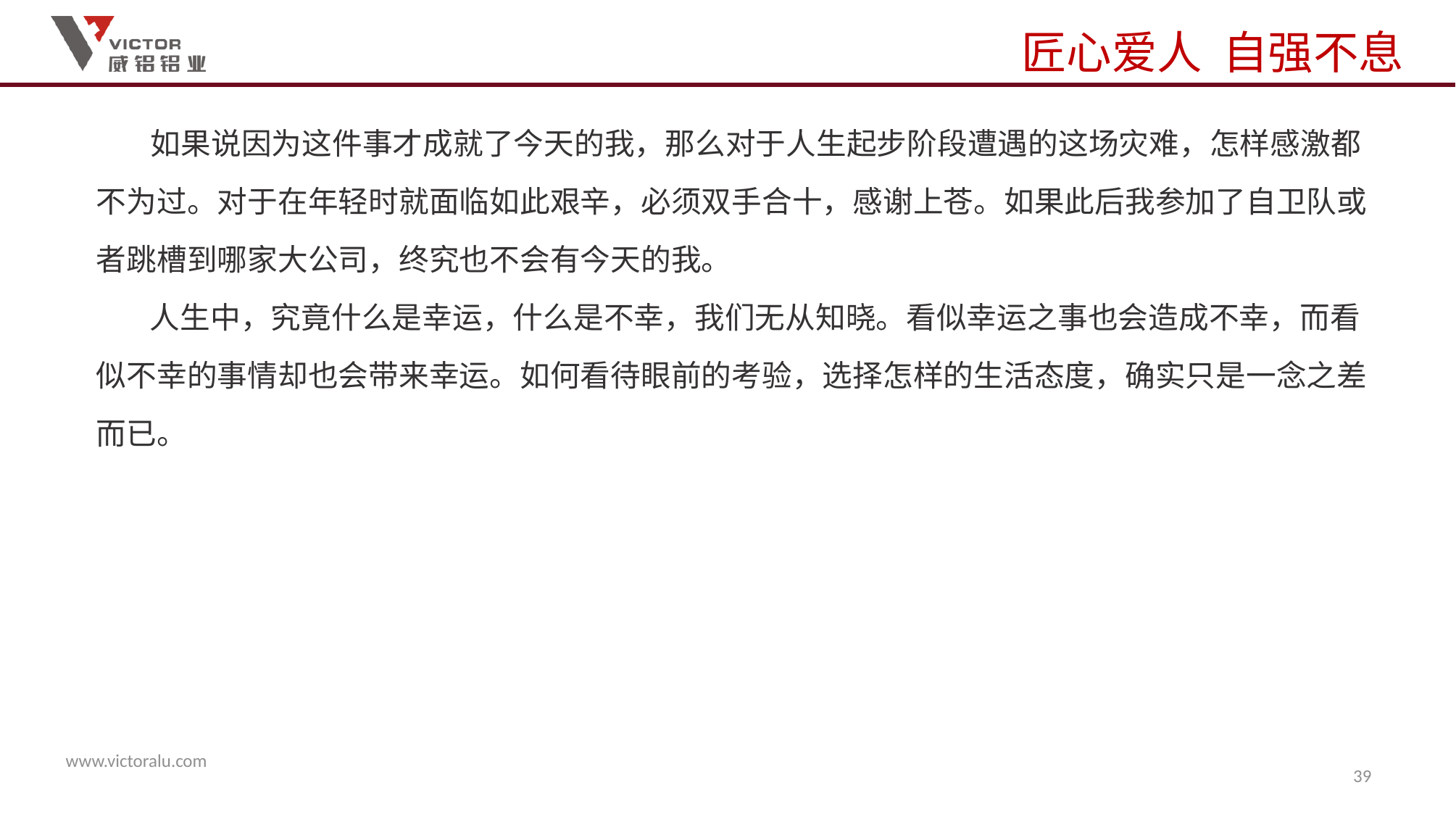

如果说因为这件事才成就了今天的我，那么对于人生起步阶段遭遇的这场灾难，怎样感激都不为过。对于在年轻时就面临如此艰辛，必须双手合十，感谢上苍。如果此后我参加了自卫队或者跳槽到哪家大公司，终究也不会有今天的我。
        人生中，究竟什么是幸运，什么是不幸，我们无从知晓。看似幸运之事也会造成不幸，而看似不幸的事情却也会带来幸运。如何看待眼前的考验，选择怎样的生活态度，确实只是一念之差而已。
39